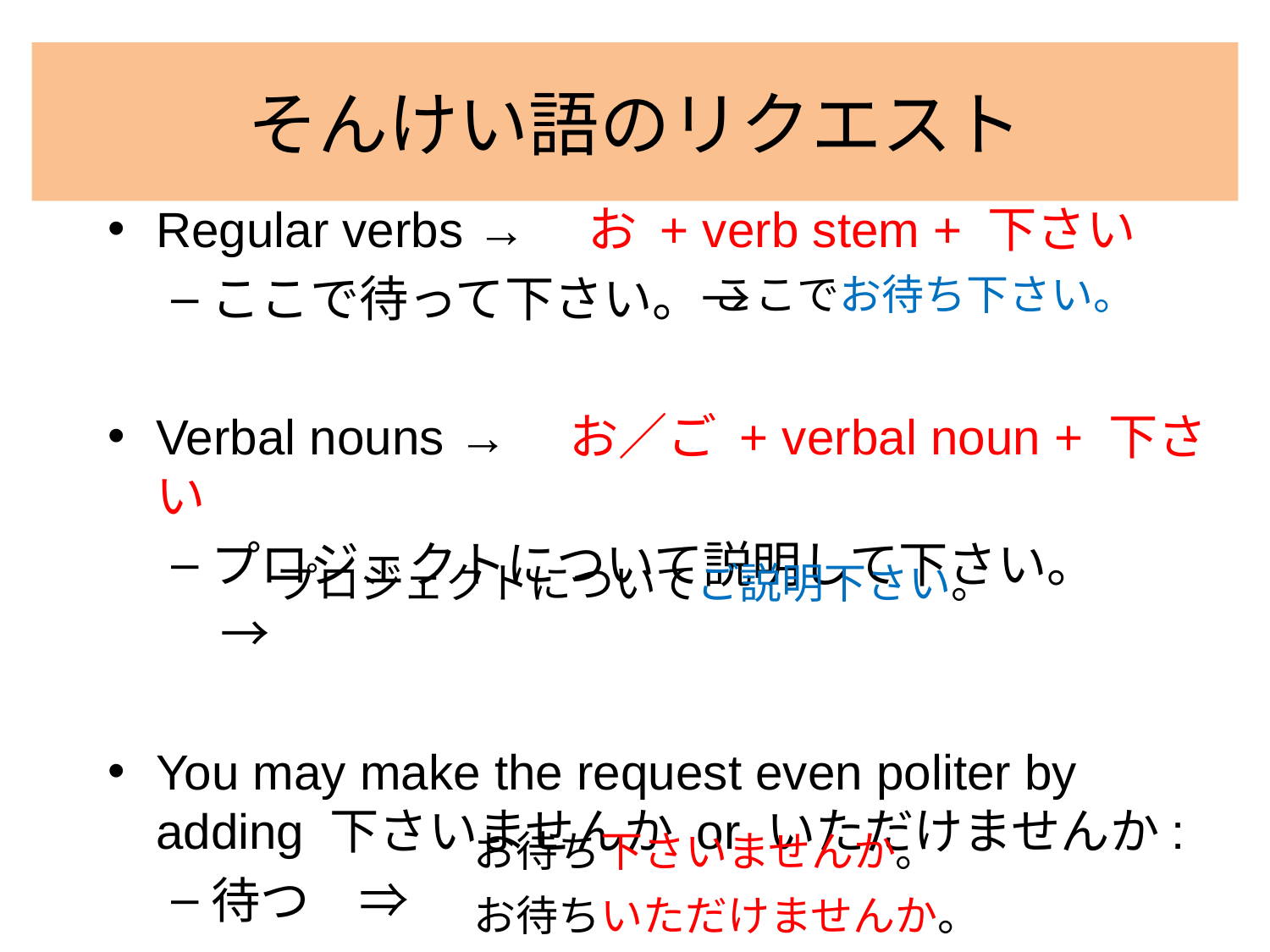

# そんけい語のリクエスト
Regular verbs →　お + verb stem + 下さい
ここで待って下さい。→

Verbal nouns →　お／ご + verbal noun + 下さい
プロジェクトについて説明して下さい。
　→

You may make the request even politer by adding 下さいませんか or いただけませんか:
待つ　⇒

ここでお待ち下さい。
プロジェクトについてご説明下さい。
お待ち下さいませんか。
お待ちいただけませんか。